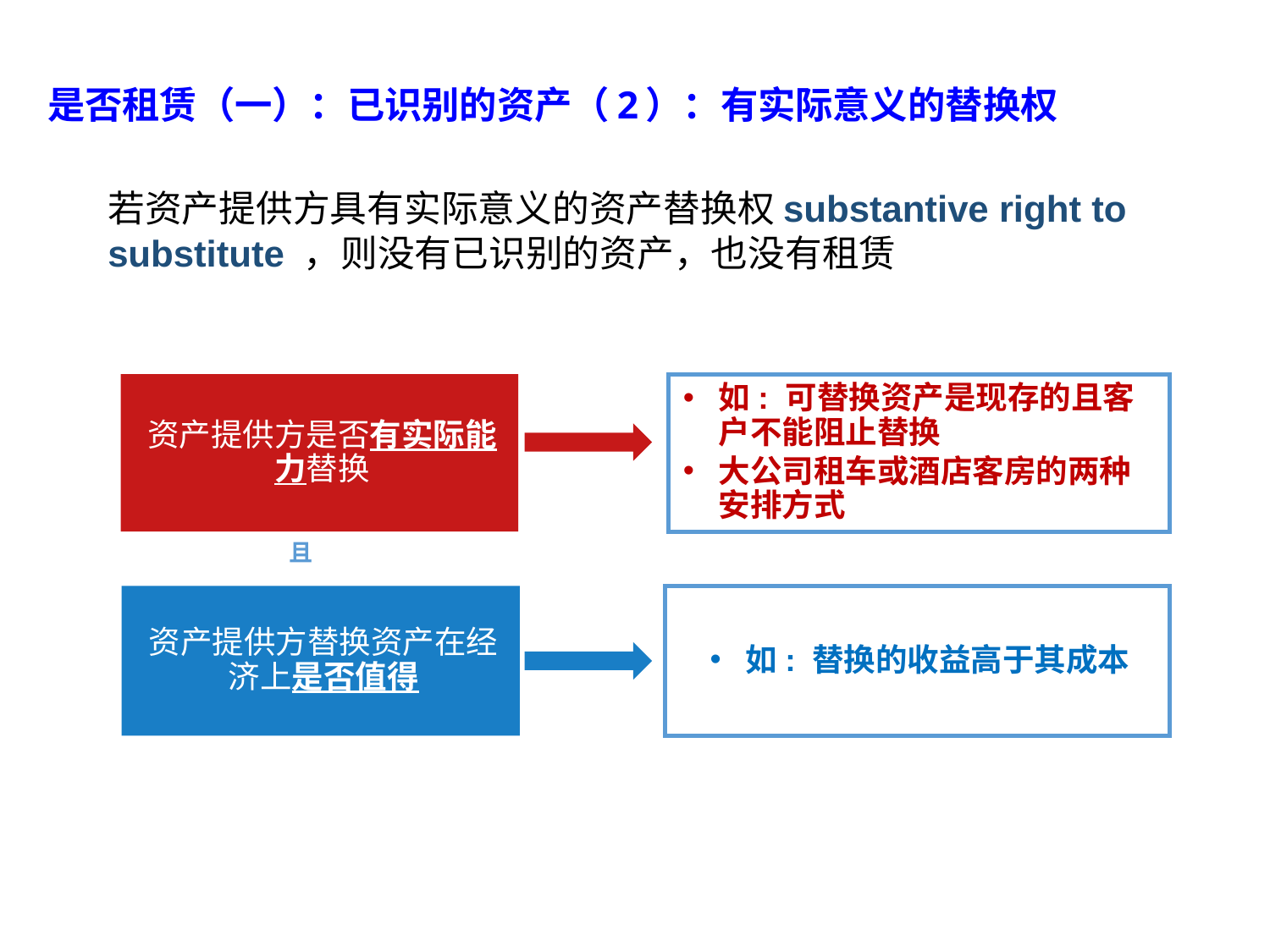

# 是否租赁（一）：已识别的资产（2）：有实际意义的替换权
若资产提供方具有实际意义的资产替换权substantive right to substitute ，则没有已识别的资产，也没有租赁
资产提供方是否有实际能力替换
如: 可替换资产是现存的且客户不能阻止替换
大公司租车或酒店客房的两种安排方式

且
资产提供方替换资产在经济上是否值得
如: 替换的收益高于其成本

14